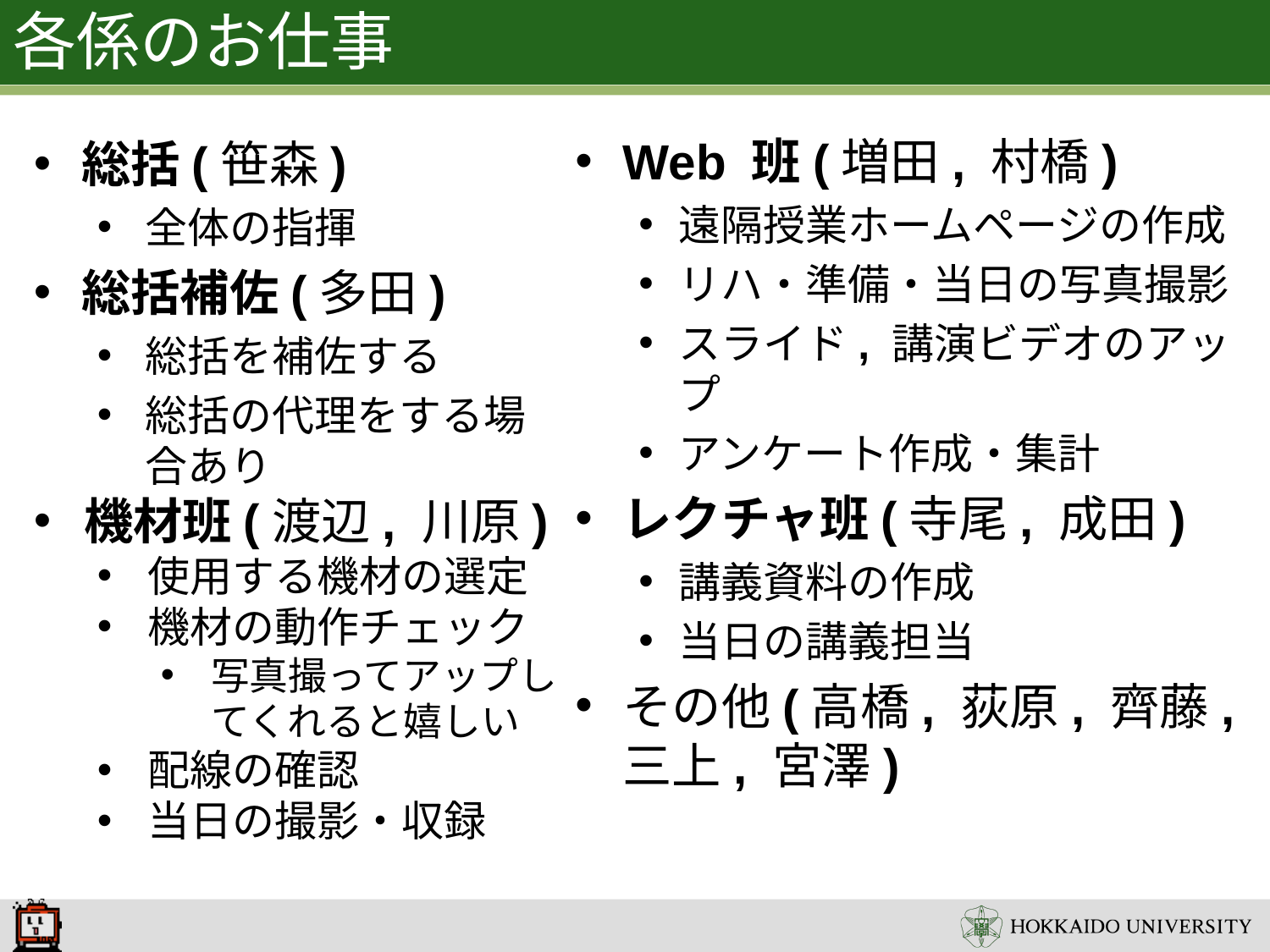

# 各係のお仕事
Web 班(増田, 村橋)
遠隔授業ホームページの作成
リハ・準備・当日の写真撮影
スライド, 講演ビデオのアップ
アンケート作成・集計
レクチャ班(寺尾, 成田)
講義資料の作成
当日の講義担当
その他(高橋, 荻原, 齊藤, 三上, 宮澤)
総括(笹森)
全体の指揮
総括補佐(多田)
総括を補佐する
総括の代理をする場合あり
機材班(渡辺, 川原)
使用する機材の選定
機材の動作チェック
写真撮ってアップしてくれると嬉しい
配線の確認
当日の撮影・収録